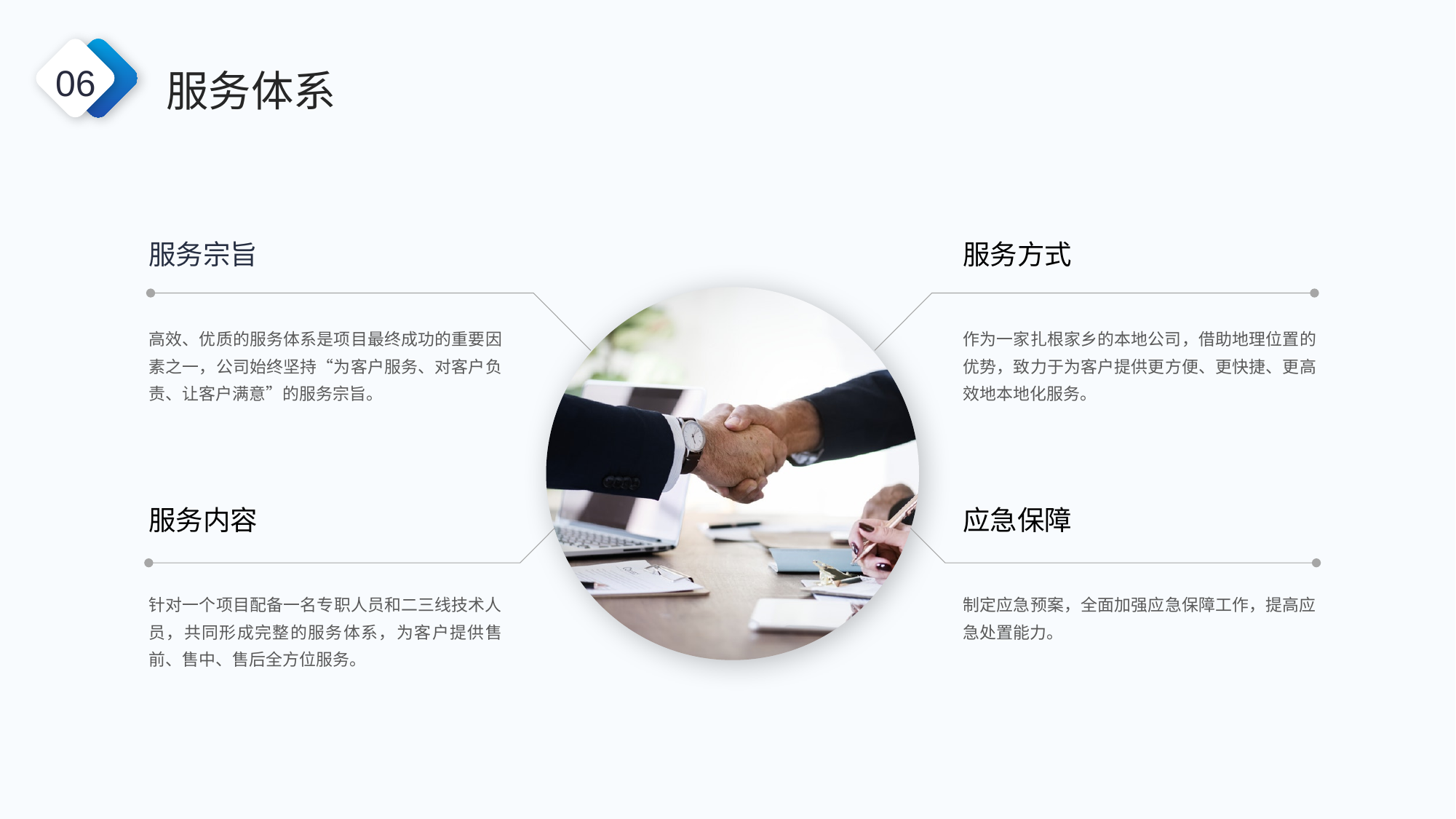

服务体系

06
服务宗旨

高效、优质的服务体系是项目最终成功的重要因素之一，公司始终坚持“为客户服务、对客户负责、让客户满意”的服务宗旨。
服务方式

作为一家扎根家乡的本地公司，借助地理位置的优势，致力于为客户提供更方便、更快捷、更高效地本地化服务。

服务内容

针对一个项目配备一名专职人员和二三线技术人员，共同形成完整的服务体系，为客户提供售前、售中、售后全方位服务。
应急保障

制定应急预案，全面加强应急保障工作，提高应急处置能力。